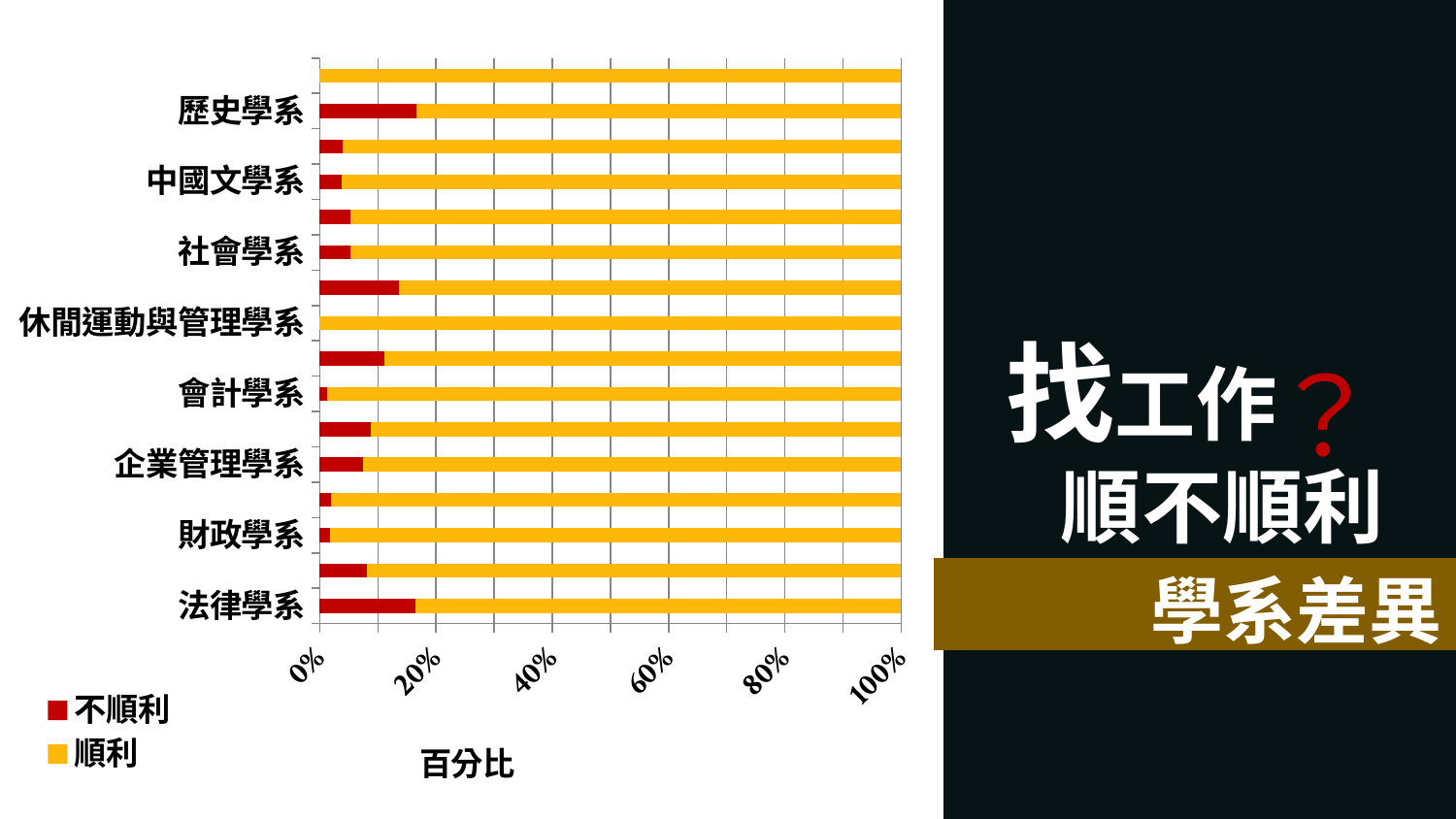

### Chart

| Category | 不順利 | 順利 |
|---|---|---|
| 法律學系 | 0.164 | 0.8360000000000006 |
| 公共行政學系 | 0.081 | 0.919 |
| 財政學系 | 0.018 | 0.982 |
| 不動產與城鄉環境學系 | 0.019000000000000055 | 0.981 |
| 企業管理學系 | 0.07500000000000001 | 0.925 |
| 金融與合作經營學系 | 0.08800000000000006 | 0.912 |
| 會計學系 | 0.012 | 0.988 |
| 統計學系 | 0.111 | 0.889 |
| 休閒運動與管理學系 | 0.0 | 1.0 |
| 經濟學系 | 0.136 | 0.8640000000000017 |
| 社會學系 | 0.05300000000000001 | 0.947 |
| 社會工作學系 | 0.052 | 0.948 |
| 中國文學系 | 0.038 | 0.9620000000000006 |
| 應用外語學系 | 0.04000000000000002 | 0.9600000000000006 |
| 歷史學系 | 0.167 | 0.8330000000000006 |
| 資訊工程學系 | 0.0 | 1.0 |
找工作
順不順利
？
學系差異
16